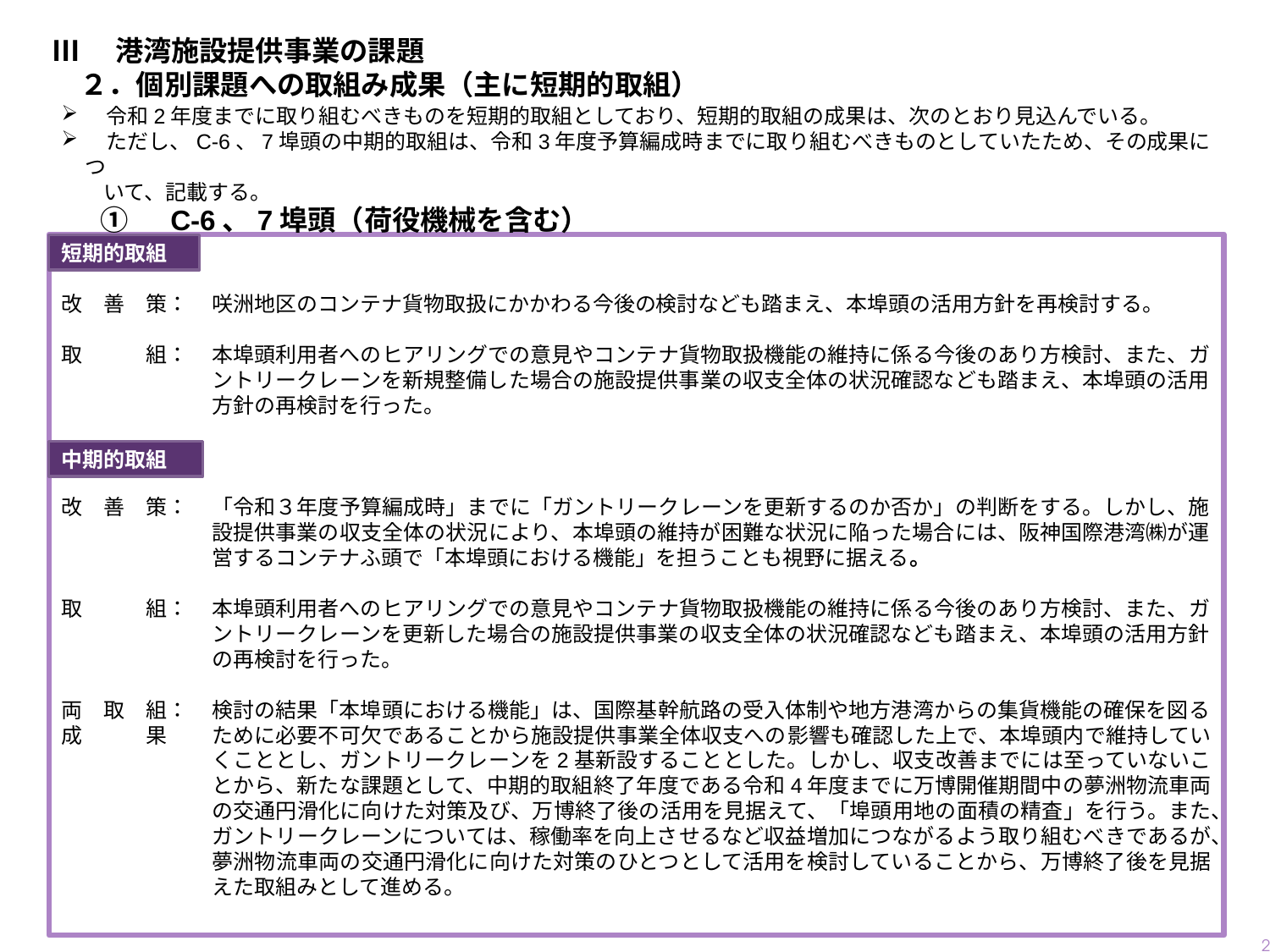

# Ⅲ　港湾施設提供事業の課題 　２．個別課題への取組み成果（主に短期的取組）
　令和2年度までに取り組むべきものを短期的取組としており、短期的取組の成果は、次のとおり見込んでいる。
　ただし、C-6、7埠頭の中期的取組は、令和3年度予算編成時までに取り組むべきものとしていたため、その成果につ
　　いて、記載する。
①　C-6、7埠頭（荷役機械を含む）

改　善　策：

取　　　組：

改　善　策：

取　　　組：

両　取　組：
成　　　果
短期的取組

咲洲地区のコンテナ貨物取扱にかかわる今後の検討なども踏まえ、本埠頭の活用方針を再検討する。

本埠頭利用者へのヒアリングでの意見やコンテナ貨物取扱機能の維持に係る今後のあり方検討、また、ガントリークレーンを新規整備した場合の施設提供事業の収支全体の状況確認なども踏まえ、本埠頭の活用方針の再検討を行った。

「令和３年度予算編成時」までに「ガントリークレーンを更新するのか否か」の判断をする。しかし、施設提供事業の収支全体の状況により、本埠頭の維持が困難な状況に陥った場合には、阪神国際港湾㈱が運営するコンテナふ頭で「本埠頭における機能」を担うことも視野に据える。

本埠頭利用者へのヒアリングでの意見やコンテナ貨物取扱機能の維持に係る今後のあり方検討、また、ガントリークレーンを更新した場合の施設提供事業の収支全体の状況確認なども踏まえ、本埠頭の活用方針の再検討を行った。

検討の結果「本埠頭における機能」は、国際基幹航路の受入体制や地方港湾からの集貨機能の確保を図るために必要不可欠であることから施設提供事業全体収支への影響も確認した上で、本埠頭内で維持していくこととし、ガントリークレーンを2基新設することとした。しかし、収支改善までには至っていないことから、新たな課題として、中期的取組終了年度である令和4年度までに万博開催期間中の夢洲物流車両の交通円滑化に向けた対策及び、万博終了後の活用を見据えて、「埠頭用地の面積の精査」を行う。また、ガントリークレーンについては、稼働率を向上させるなど収益増加につながるよう取り組むべきであるが、夢洲物流車両の交通円滑化に向けた対策のひとつとして活用を検討していることから、万博終了後を見据えた取組みとして進める。

中期的取組
2